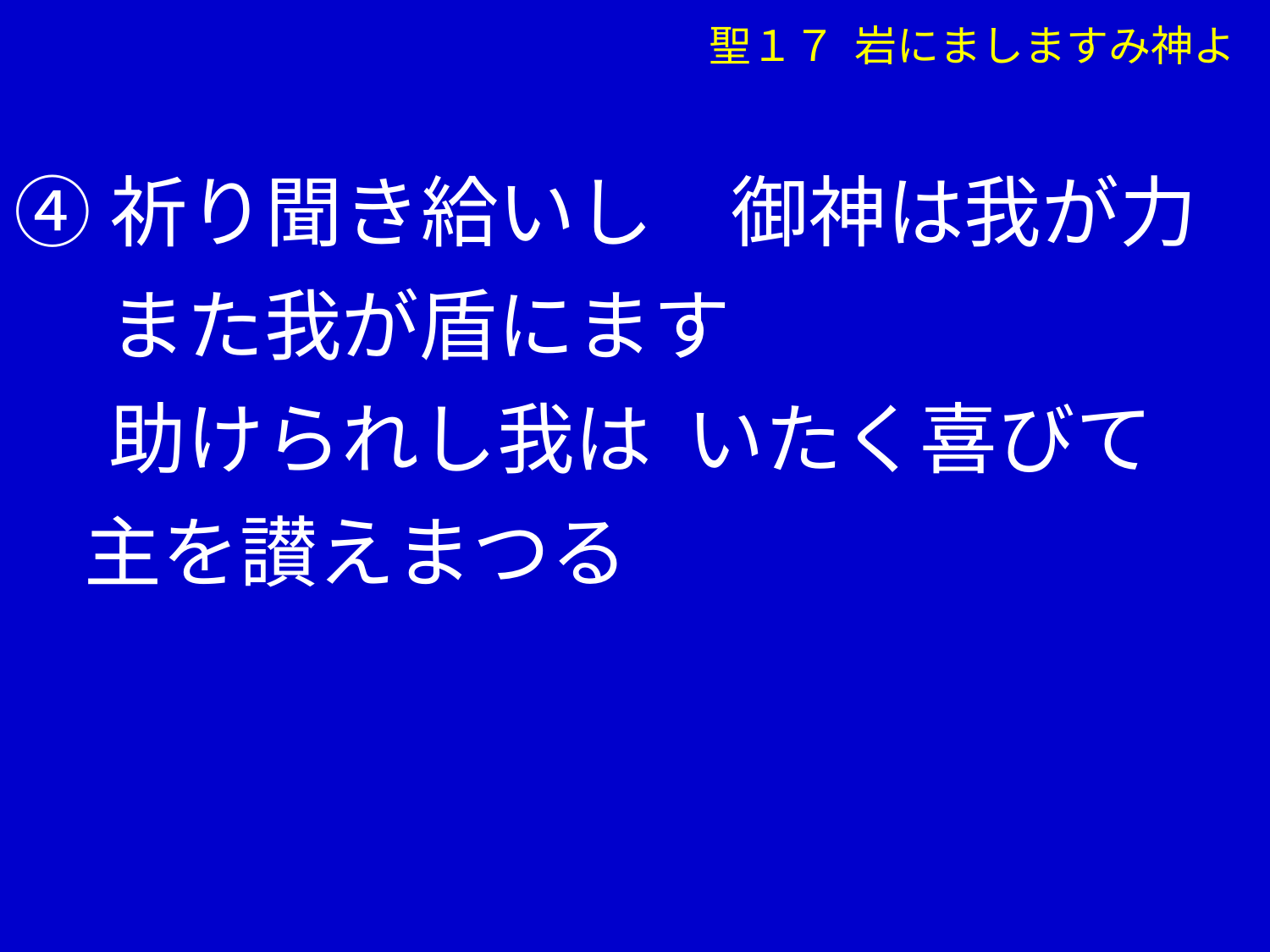

④祈り聞き給いし　御神は我が力
　 また我が盾にます
　 助けられし我は  いたく喜びて
   主を讃えまつる
       聖１７  岩にましますみ神よ